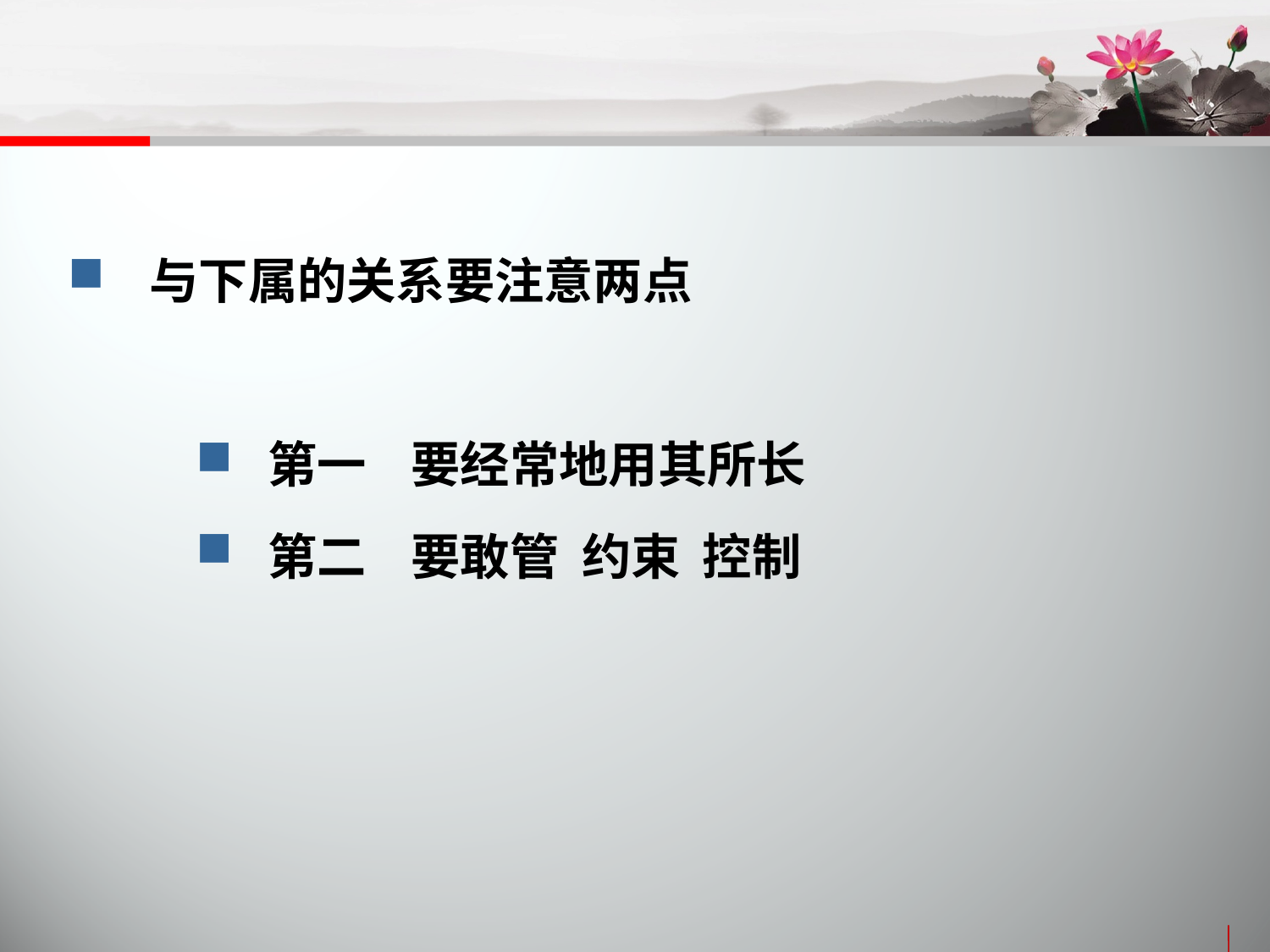

与下属的关系要注意两点

  第一    要经常地用其所长
  第二    要敢管  约束  控制